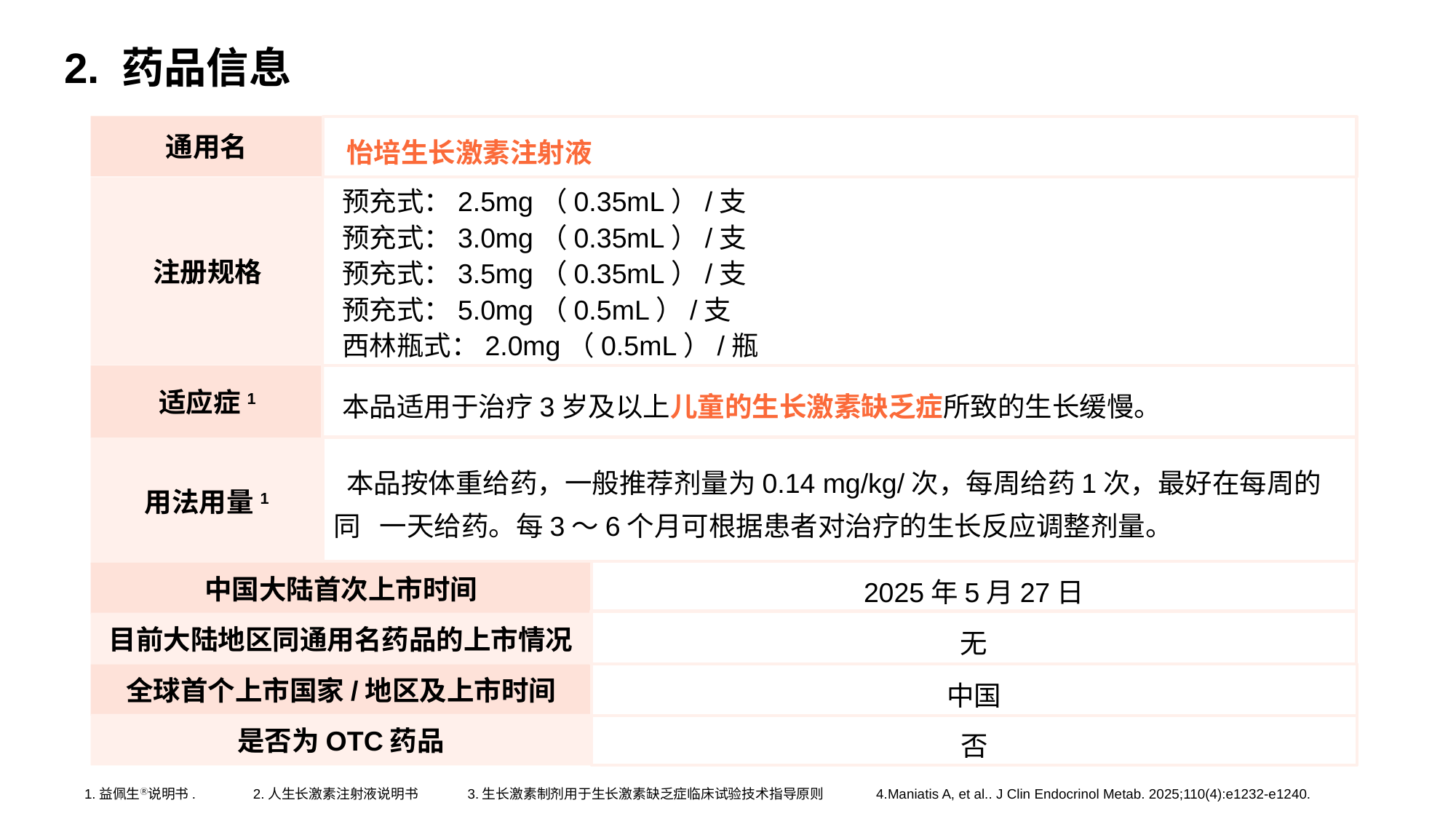

2. 药品信息
通用名
 怡培生长激素注射液
注册规格
预充式：2.5mg（0.35mL）/支
预充式：3.0mg（0.35mL）/支
预充式：3.5mg（0.35mL）/支
预充式：5.0mg（0.5mL）/支
西林瓶式：2.0mg（0.5mL）/瓶
适应症1
本品适用于治疗3岁及以上儿童的生长激素缺乏症所致的生长缓慢。
 本品按体重给药，一般推荐剂量为0.14 mg/kg/次，每周给药1次，最好在每周的同   一天给药。每3～6个月可根据患者对治疗的生长反应调整剂量。
用法用量1
2025年5月27日
中国大陆首次上市时间
无
目前大陆地区同通用名药品的上市情况
全球首个上市国家/地区及上市时间
中国
是否为OTC药品
否
1.益佩生Ⓡ说明书.               2.人生长激素注射液说明书               3.生长激素制剂用于生长激素缺乏症临床试验技术指导原则                4.Maniatis A, et al.. J Clin Endocrinol Metab. 2025;110(4):e1232-e1240.